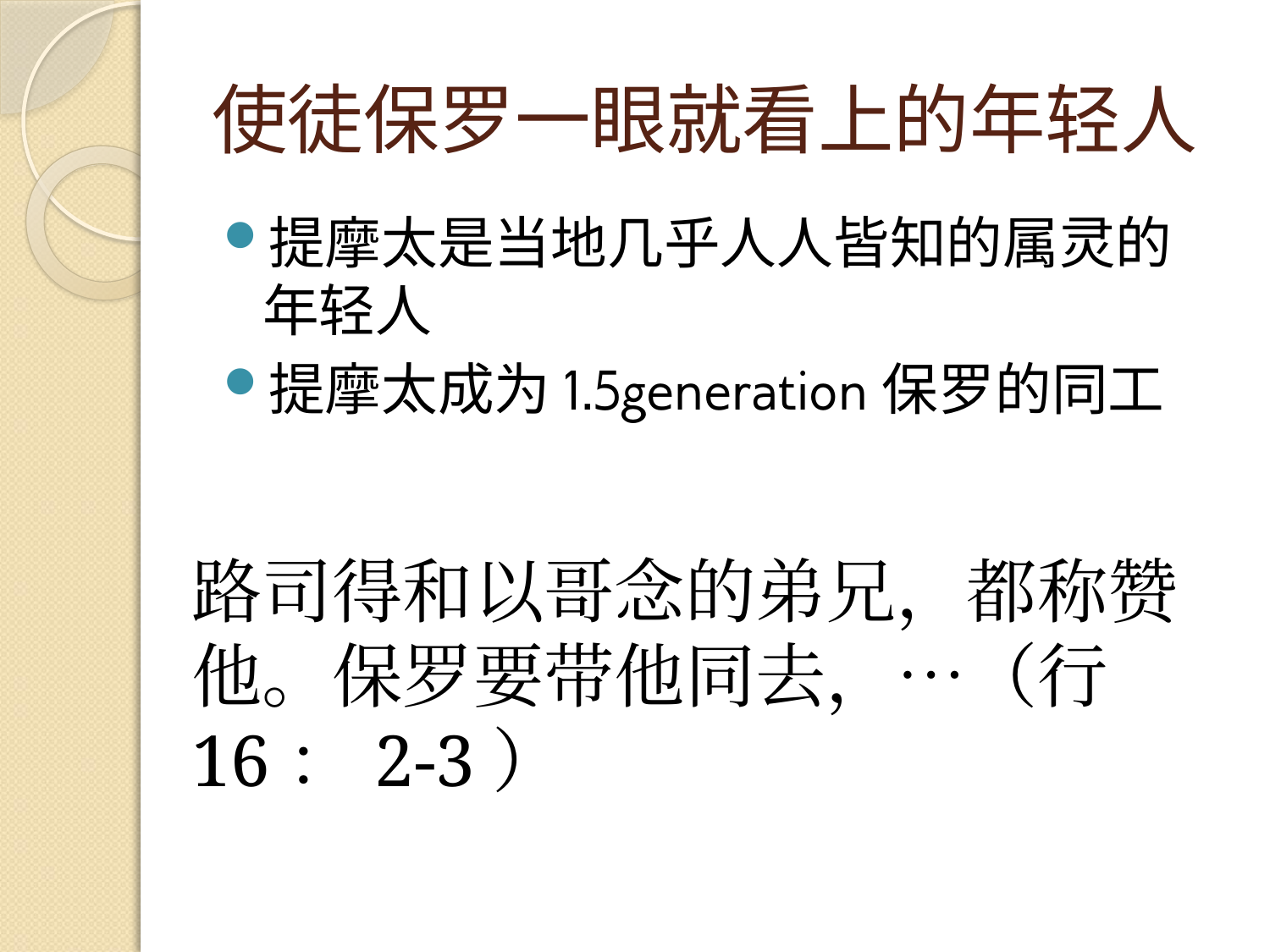

# 使徒保罗一眼就看上的年轻人
提摩太是当地几乎人人皆知的属灵的年轻人
提摩太成为1.5generation保罗的同工
路司得和以哥念的弟兄，都称赞他。保罗要带他同去，…（行16：2-3）